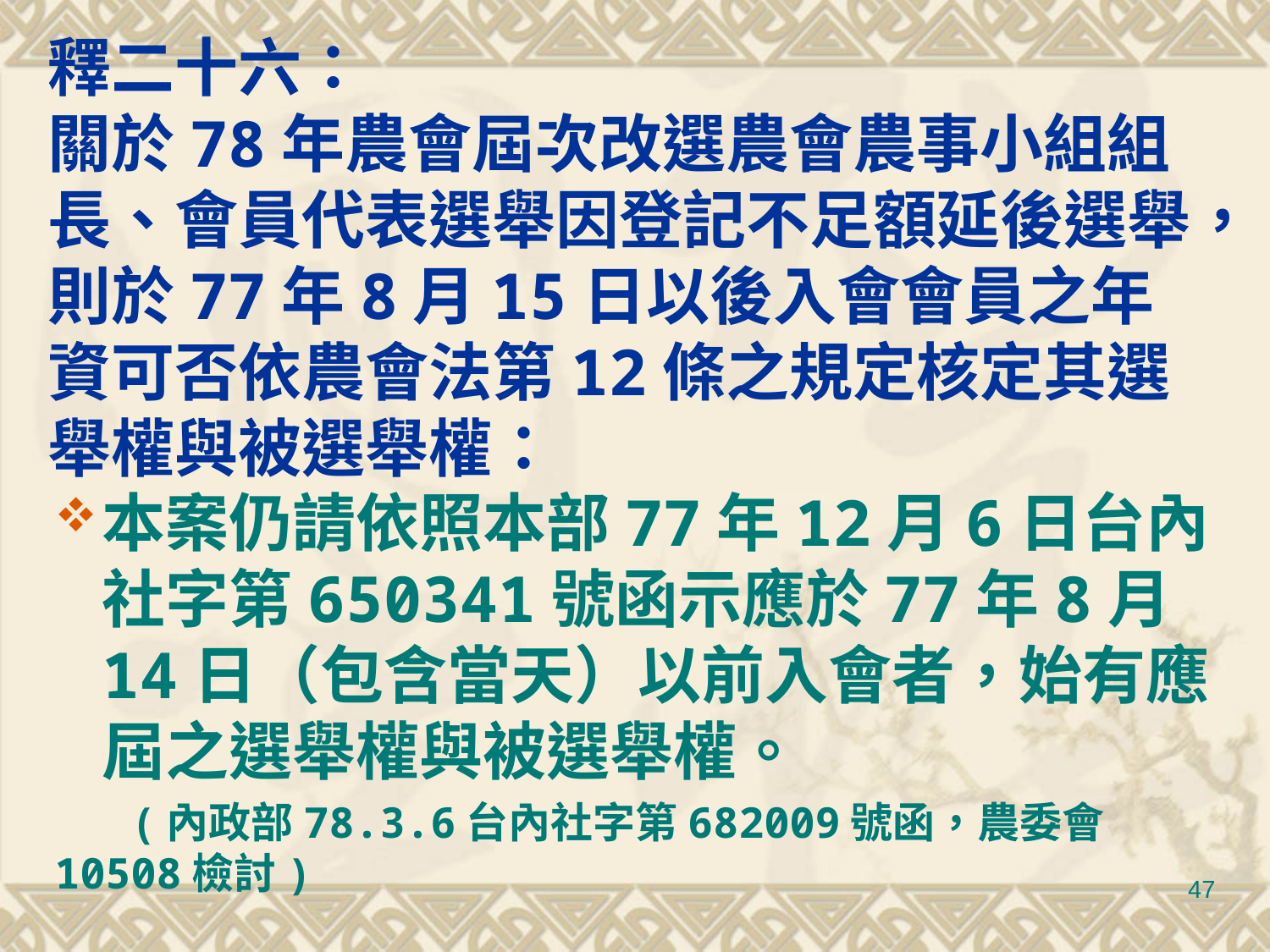

# 釋二十六： 關於78年農會屆次改選農會農事小組組長、會員代表選舉因登記不足額延後選舉，則於77年8月15日以後入會會員之年資可否依農會法第12條之規定核定其選舉權與被選舉權：
本案仍請依照本部77年12月6日台內社字第650341號函示應於77年8月14日（包含當天）以前入會者，始有應屆之選舉權與被選舉權。
   (內政部78.3.6台內社字第682009號函，農委會10508檢討)

47